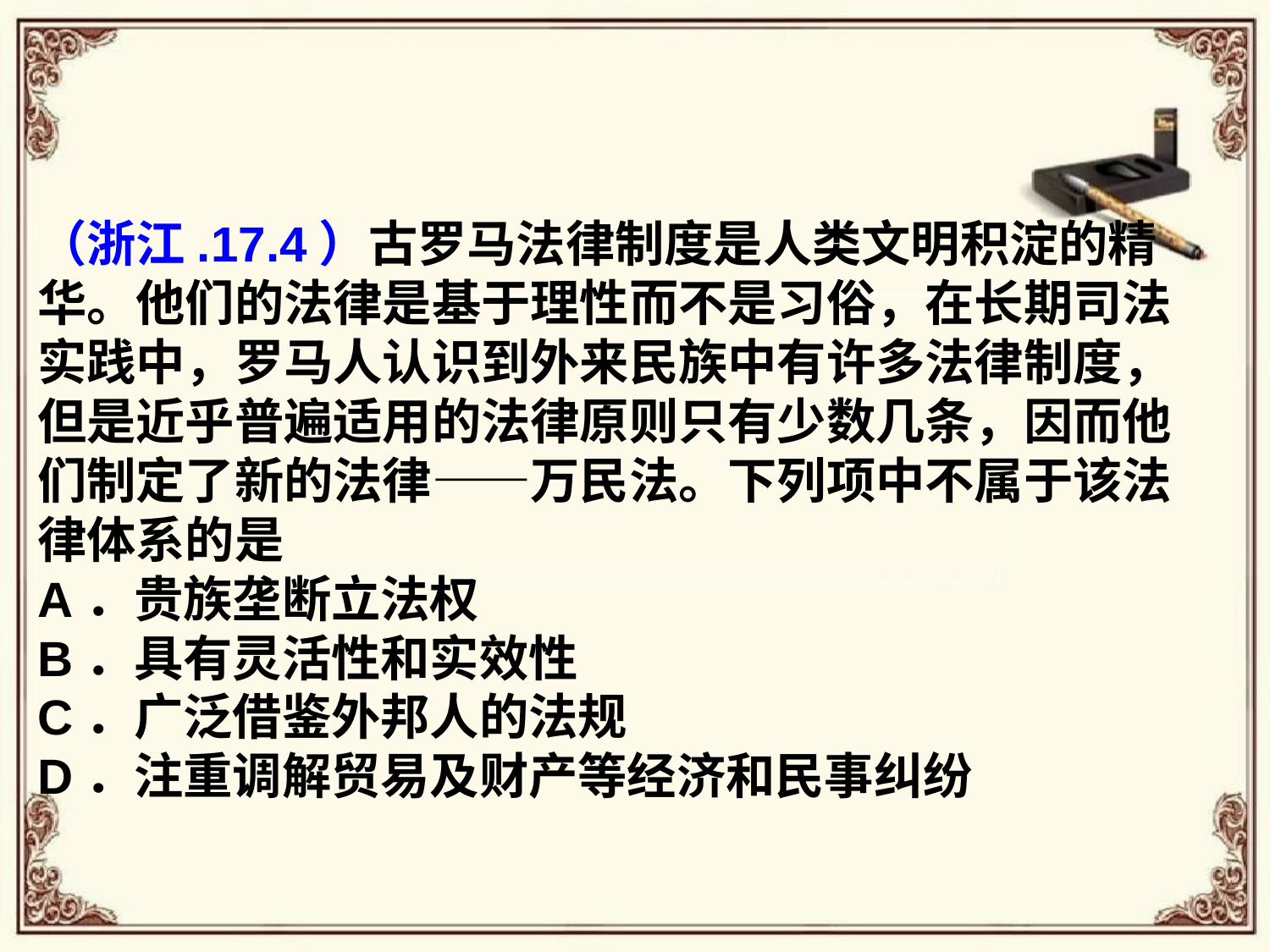

（浙江.17.4）古罗马法律制度是人类文明积淀的精华。他们的法律是基于理性而不是习俗，在长期司法实践中，罗马人认识到外来民族中有许多法律制度，但是近乎普遍适用的法律原则只有少数几条，因而他们制定了新的法律——万民法。下列项中不属于该法律体系的是
A．贵族垄断立法权
B．具有灵活性和实效性
C．广泛借鉴外邦人的法规
D．注重调解贸易及财产等经济和民事纠纷